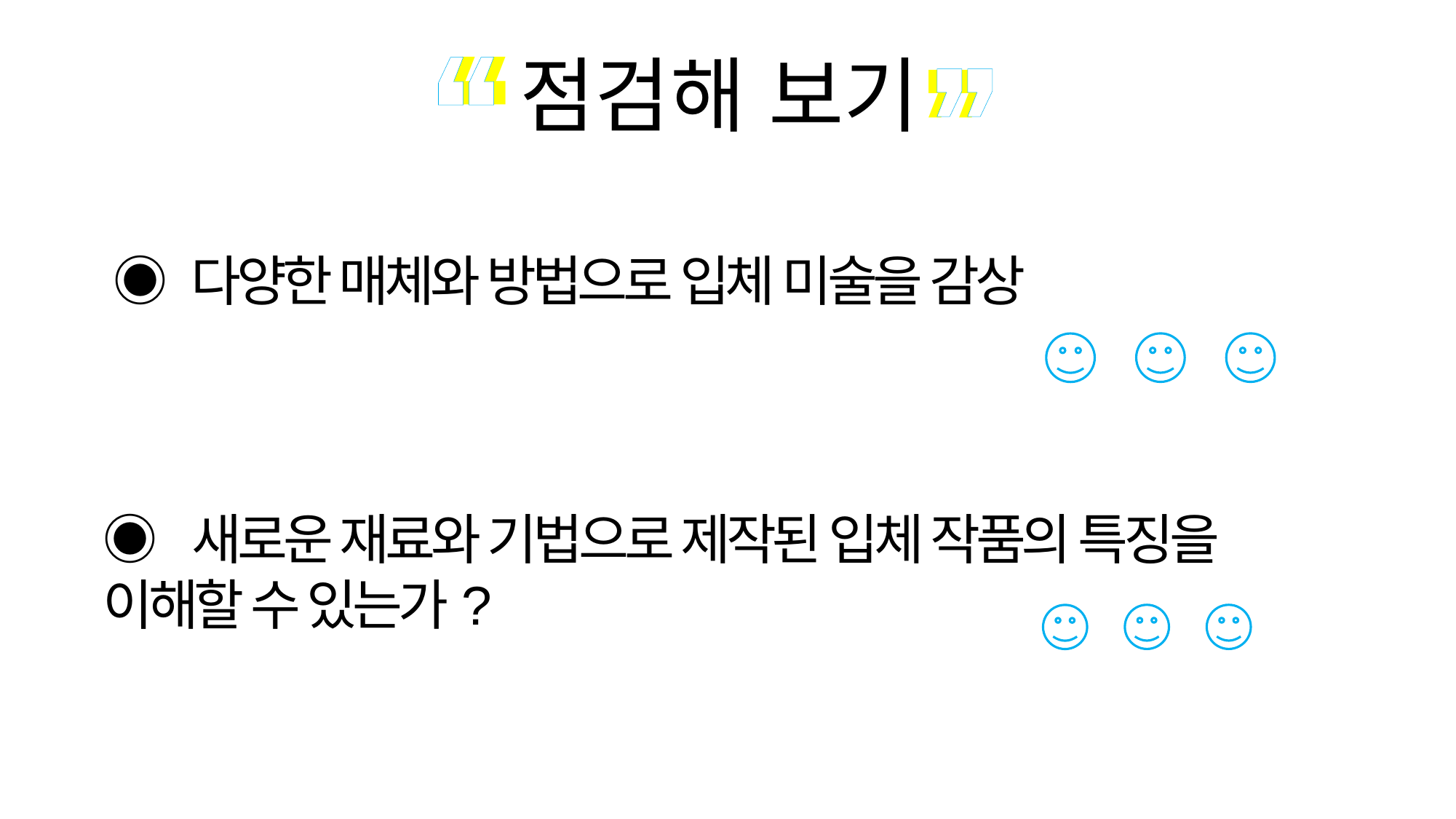

“
“
”
”
점검해 보기
◉ 다양한 매체와 방법으로 입체 미술을 감상

◉  새로운 재료와 기법으로 제작된 입체 작품의 특징을  이해할 수 있는가?